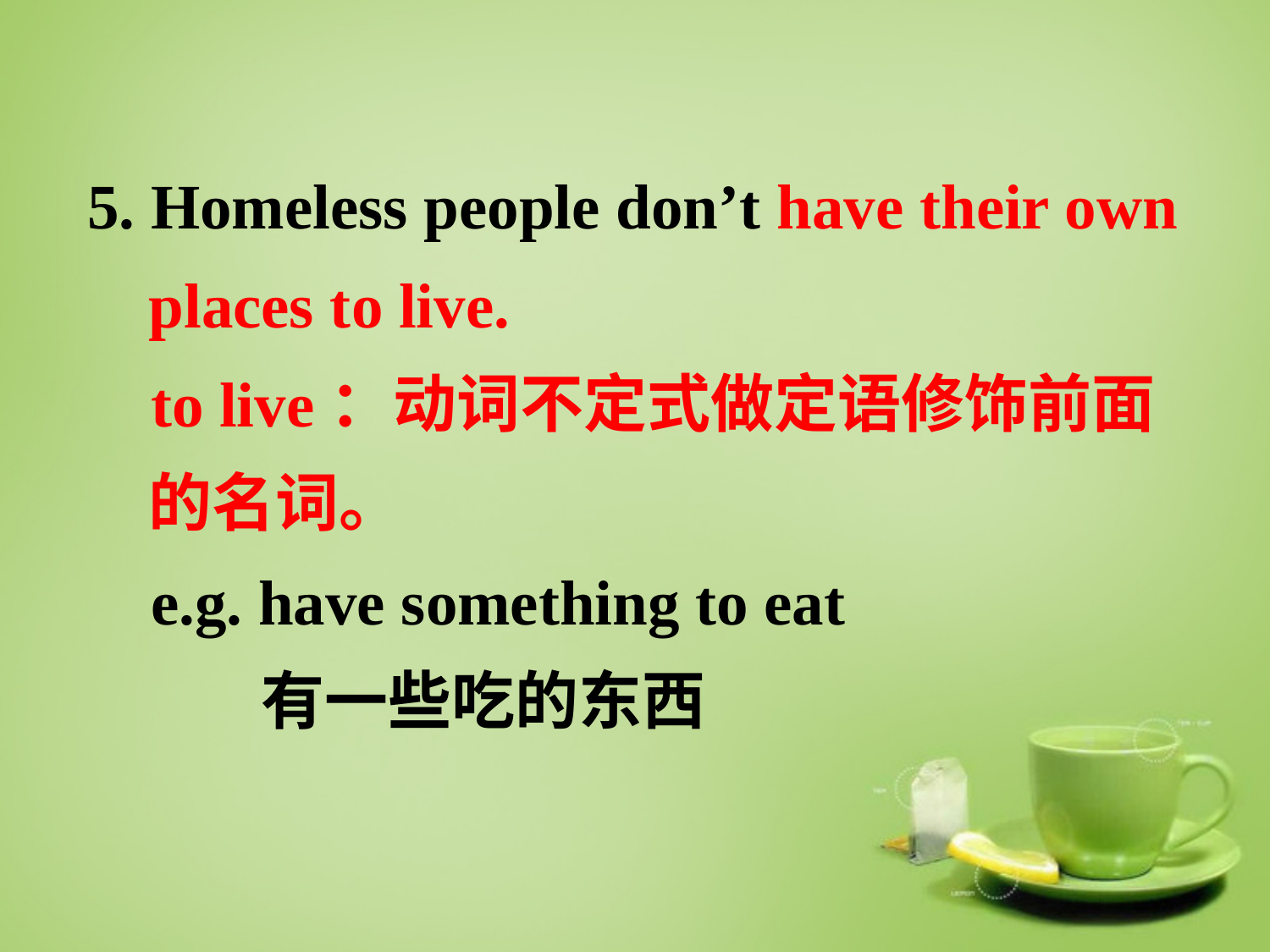

5. Homeless people don’t have their own places to live.
    to live：动词不定式做定语修饰前面的名词。
    e.g. have something to eat
           有一些吃的东西